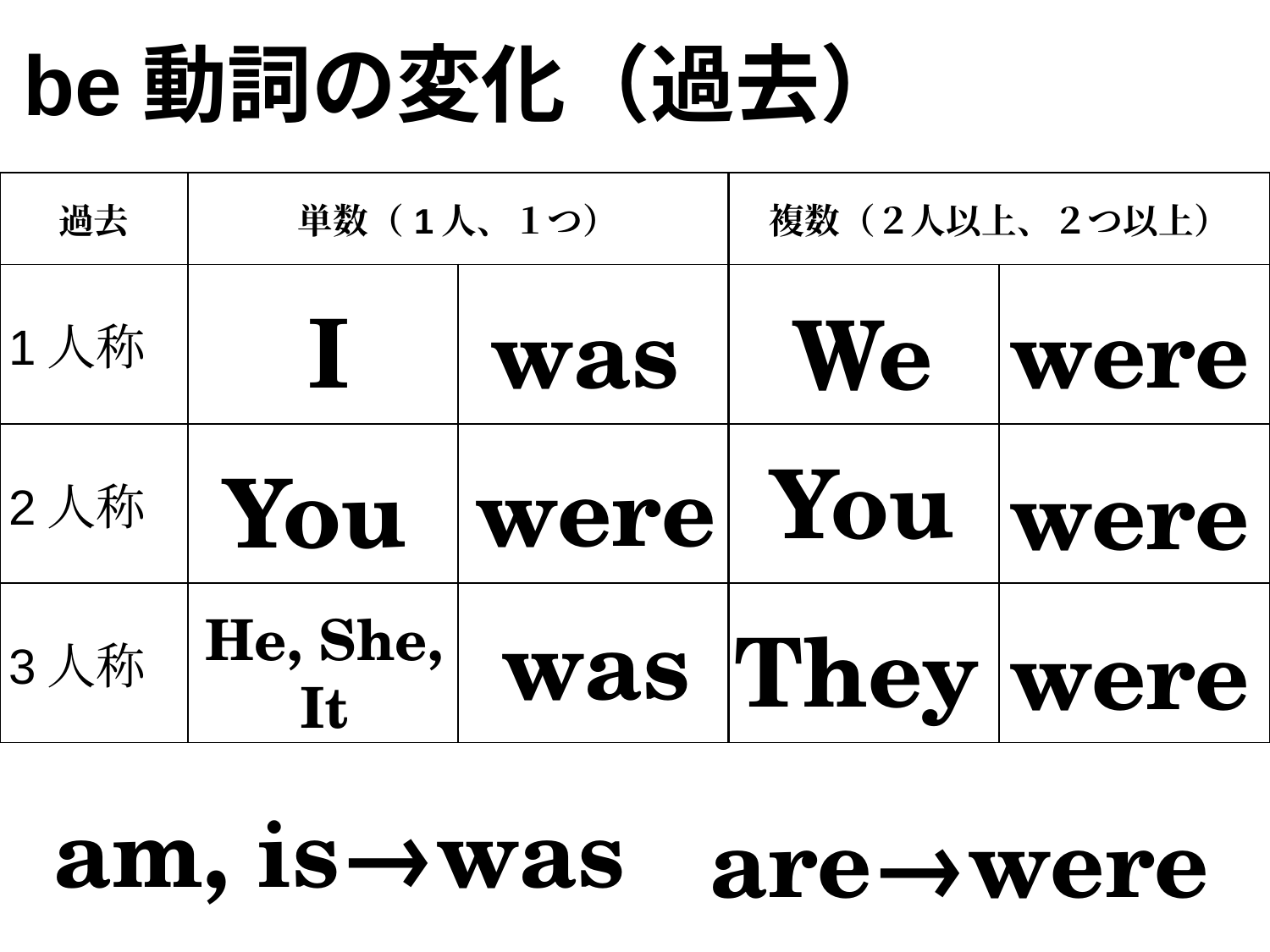

be動詞の変化（過去）
| 過去 | 単数（1人、１つ） |  | 複数（２人以上、２つ以上） |  |
| --- | --- | --- | --- | --- |
| 1人称 |  |  |  |  |
| 2人称 |  |  |  |  |
| 3人称 |  |  |  |  |
I
was
were
We
You
were
You
were
He, She,
It
was
They
were
am, is→was
are→were